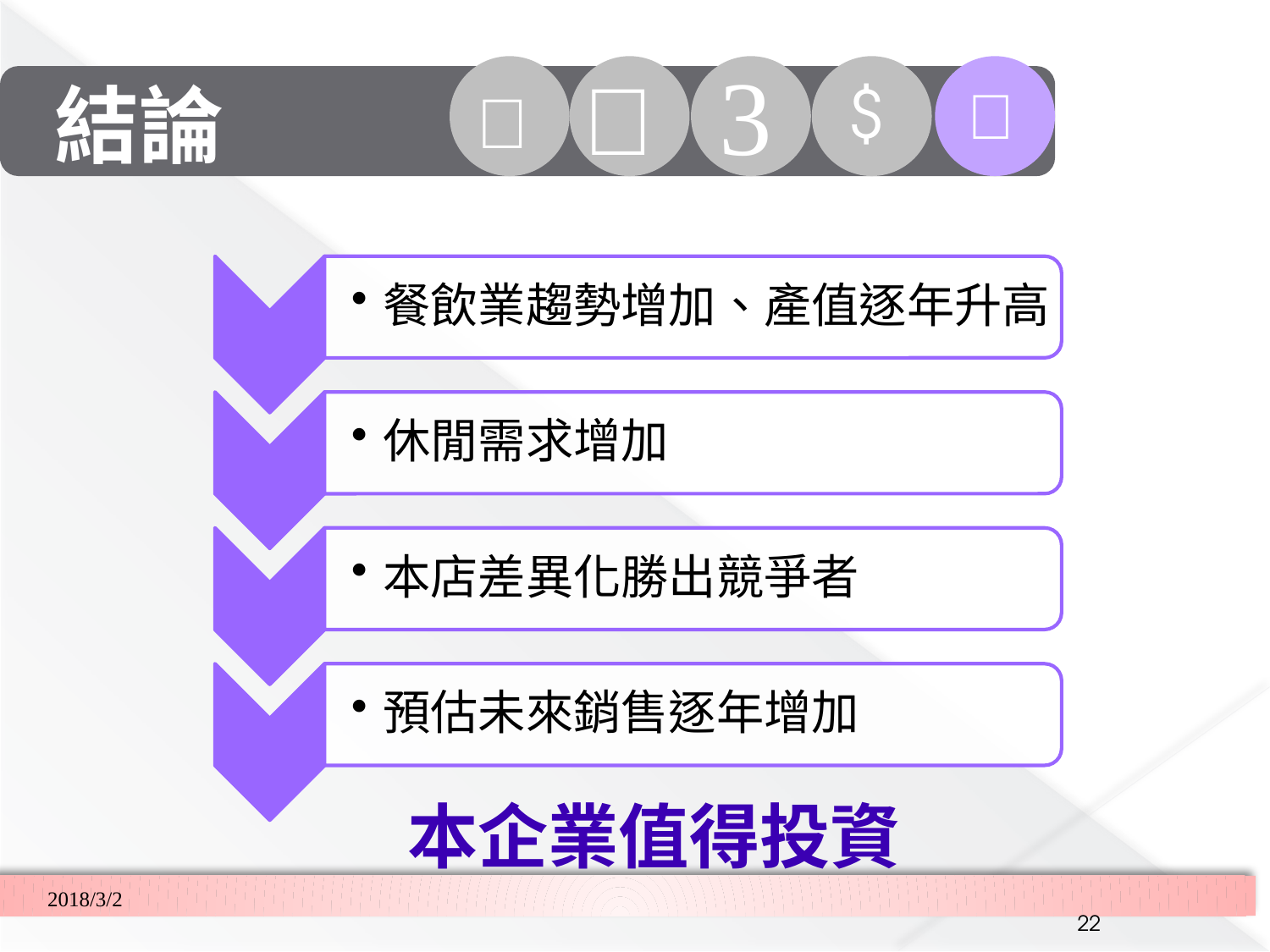

結論

餐飲業趨勢增加、產值逐年升高

休閒需求增加

本店差異化勝出競爭者

預估未來銷售逐年增加
本企業值得投資
2018/3/2
22